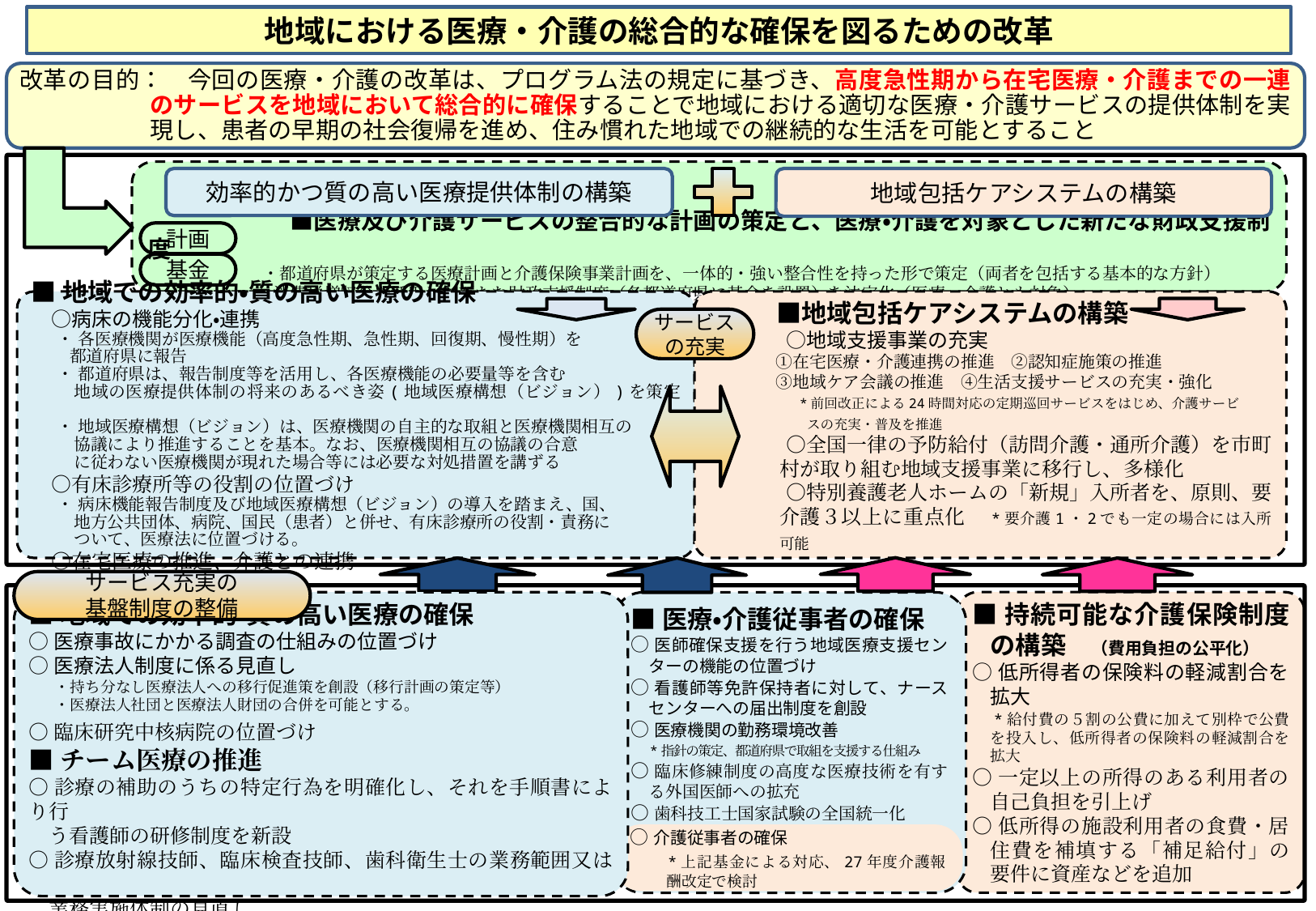

地域における医療・介護の総合的な確保を図るための改革
改革の目的：　今回の医療・介護の改革は、プログラム法の規定に基づき、高度急性期から在宅医療・介護までの一連のサービスを地域において総合的に確保することで地域における適切な医療・介護サービスの提供体制を実現し、患者の早期の社会復帰を進め、住み慣れた地域での継続的な生活を可能とすること

　　　　　　■医療及び介護サービスの整合的な計画の策定と、医療・介護を対象とした新たな財政支援制度
　・都道府県が策定する医療計画と介護保険事業計画を、一体的・強い整合性を持った形で策定（両者を包括する基本的な方針）
　　　　　  　・消費税増収分を活用した新たな財政支援制度（各都道府県に基金を設置）を法定化（医療・介護とも対象）
効率的かつ質の高い医療提供体制の構築

地域包括ケアシステムの構築
計画
基金
■地域での効率的・質の高い医療の確保
　○病床の機能分化・連携
・ 各医療機関が医療機能（高度急性期、急性期、回復期、慢性期）を
  都道府県に報告
・ 都道府県は、報告制度等を活用し、各医療機能の必要量等を含む
　地域の医療提供体制の将来のあるべき姿(地域医療構想（ビジョン）)を策定
・ 地域医療構想（ビジョン）は、医療機関の自主的な取組と医療機関相互の
　協議により推進することを基本。なお、医療機関相互の協議の合意
　に従わない医療機関が現れた場合等には必要な対処措置を講ずる
　○有床診療所等の役割の位置づけ
・ 病床機能報告制度及び地域医療構想（ビジョン）の導入を踏まえ、国、
　地方公共団体、病院、国民（患者）と併せ、有床診療所の役割・責務に
　ついて、医療法に位置づける。
　○在宅医療の推進、介護との連携
　　■地域包括ケアシステムの構築
　　　○地域支援事業の充実
　　　①在宅医療・介護連携の推進　②認知症施策の推進
　　　③地域ケア会議の推進　④生活支援サービスの充実・強化
　　　　 *前回改正による24時間対応の定期巡回サービスをはじめ、介護サービ
　　　　　　スの充実・普及を推進
　　　○全国一律の予防給付（訪問介護・通所介護）を市町村が取り組む地域支援事業に移行し、多様化
　　　○特別養護老人ホームの「新規」入所者を、原則、要介護３以上に重点化　*要介護1・2でも一定の場合には入所可能

サービス
の充実

サービス充実の
基盤制度の整備

■地域での効率的・質の高い医療の確保
○医療事故にかかる調査の仕組みの位置づけ
○医療法人制度に係る見直し
・持ち分なし医療法人への移行促進策を創設（移行計画の策定等）
・医療法人社団と医療法人財団の合併を可能とする。
○臨床研究中核病院の位置づけ
■チーム医療の推進
○診療の補助のうちの特定行為を明確化し、それを手順書により行
　う看護師の研修制度を新設
○診療放射線技師、臨床検査技師、歯科衛生士の業務範囲又は
　業務実施体制の見直し
■持続可能な介護保険制度の構築　（費用負担の公平化）
○低所得者の保険料の軽減割合を拡大
　*給付費の５割の公費に加えて別枠で公費を投入し、低所得者の保険料の軽減割合を拡大
○一定以上の所得のある利用者の自己負担を引上げ
○低所得の施設利用者の食費・居住費を補填する「補足給付」の要件に資産などを追加
■医療・介護従事者の確保
○医師確保支援を行う地域医療支援センターの機能の位置づけ
○看護師等免許保持者に対して、ナースセンターへの届出制度を創設
○医療機関の勤務環境改善
　*指針の策定、都道府県で取組を支援する仕組み
○臨床修練制度の高度な医療技術を有する外国医師への拡充
○歯科技工士国家試験の全国統一化
○介護従事者の確保
 　*上記基金による対応、27年度介護報酬改定で検討
○介護従事者の確保
 　*上記基金による対応、27年度介護報酬改定で検討